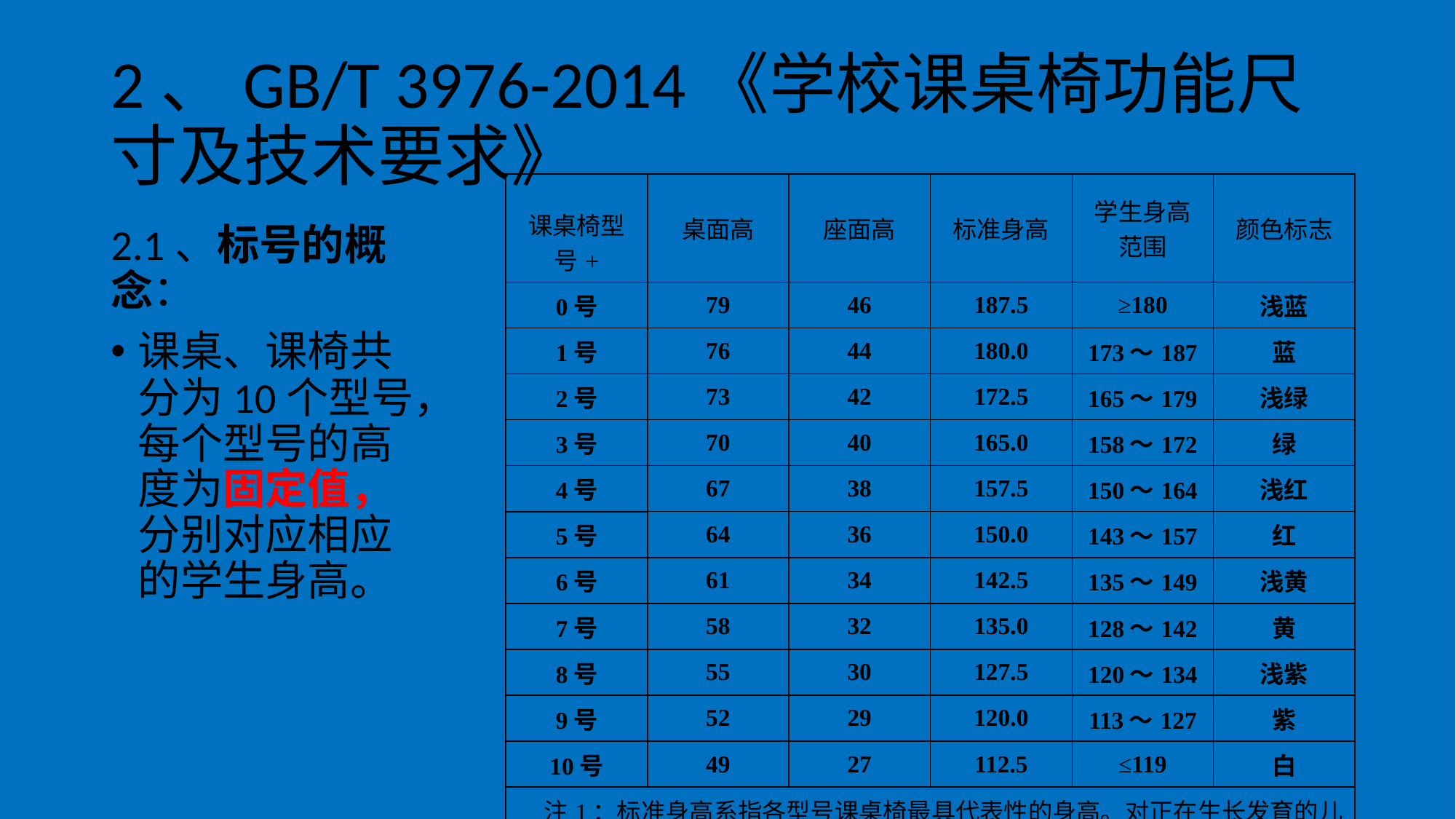

# 2、GB/T 3976-2014《学校课桌椅功能尺寸及技术要求》
| 课桌椅型号+ | 桌面高 | 座面高 | 标准身高 | 学生身高范围 | 颜色标志 |
| --- | --- | --- | --- | --- | --- |
| 0号 | 79 | 46 | 187.5 | ≥180 | 浅蓝 |
| 1号 | 76 | 44 | 180.0 | 173～187 | 蓝 |
| 2号 | 73 | 42 | 172.5 | 165～179 | 浅绿 |
| 3号 | 70 | 40 | 165.0 | 158～172 | 绿 |
| 4号 | 67 | 38 | 157.5 | 150～164 | 浅红 |
| 5号 | 64 | 36 | 150.0 | 143～157 | 红 |
| 6号 | 61 | 34 | 142.5 | 135～149 | 浅黄 |
| 7号 | 58 | 32 | 135.0 | 128～142 | 黄 |
| 8号 | 55 | 30 | 127.5 | 120～134 | 浅紫 |
| 9号 | 52 | 29 | 120.0 | 113～127 | 紫 |
| 10号 | 49 | 27 | 112.5 | ≤119 | 白 |
| 注1：标准身高系指各型号课桌椅最具代表性的身高。对正在生长发育的儿童青少年而言，常取各身高段的组中值。注2：学生身高范围厘米以下四舍五入。注3：颜色标志即标牌的颜色。 |  |  |  |  |  |
2.1、标号的概念：
课桌、课椅共分为10个型号，每个型号的高度为固定值，分别对应相应的学生身高。